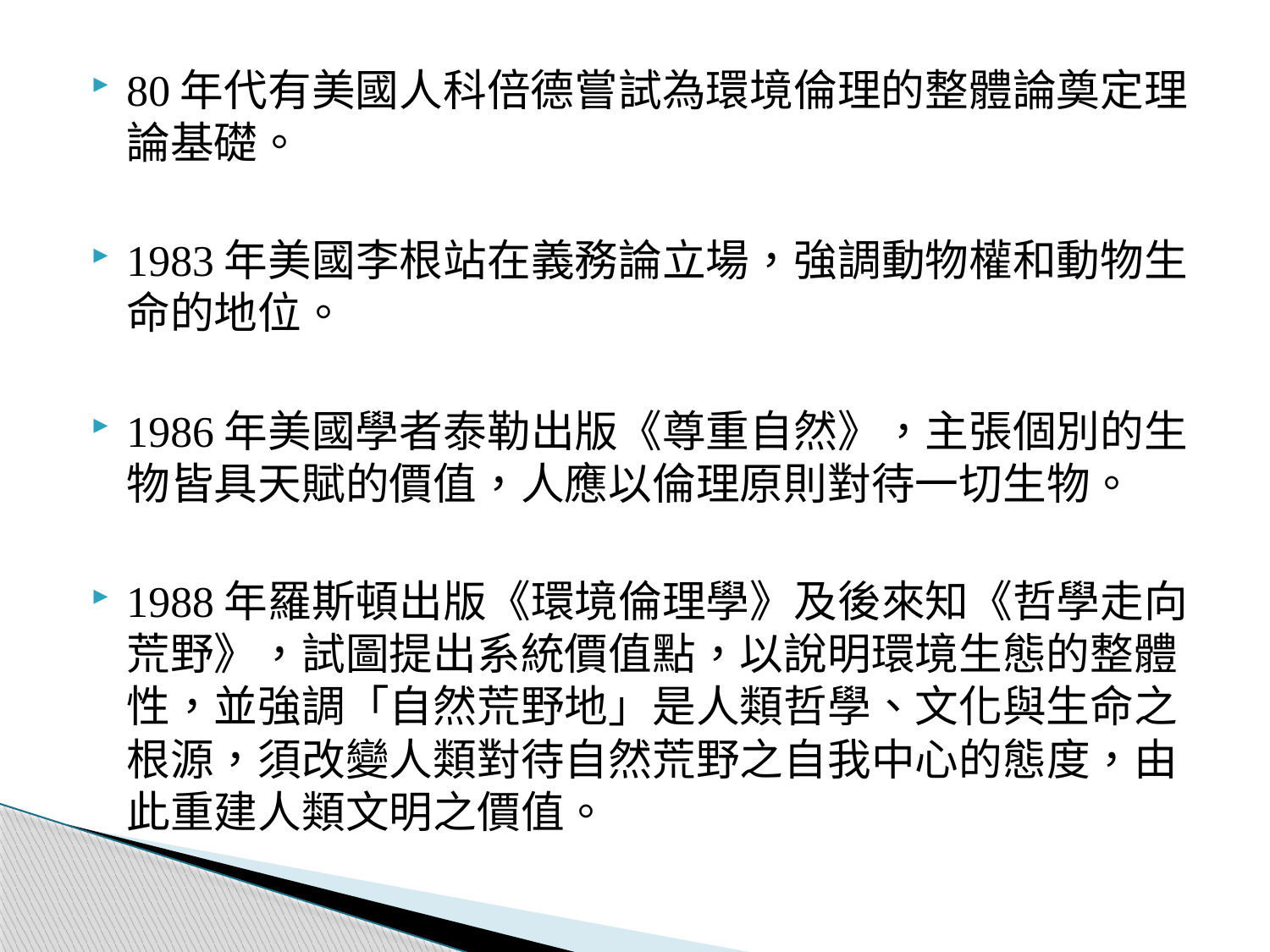

80年代有美國人科倍德嘗試為環境倫理的整體論奠定理論基礎。

1983年美國李根站在義務論立場，強調動物權和動物生命的地位。

1986年美國學者泰勒出版《尊重自然》，主張個別的生物皆具天賦的價值，人應以倫理原則對待一切生物。

1988年羅斯頓出版《環境倫理學》及後來知《哲學走向荒野》，試圖提出系統價值點，以說明環境生態的整體性，並強調「自然荒野地」是人類哲學、文化與生命之根源，須改變人類對待自然荒野之自我中心的態度，由此重建人類文明之價值。